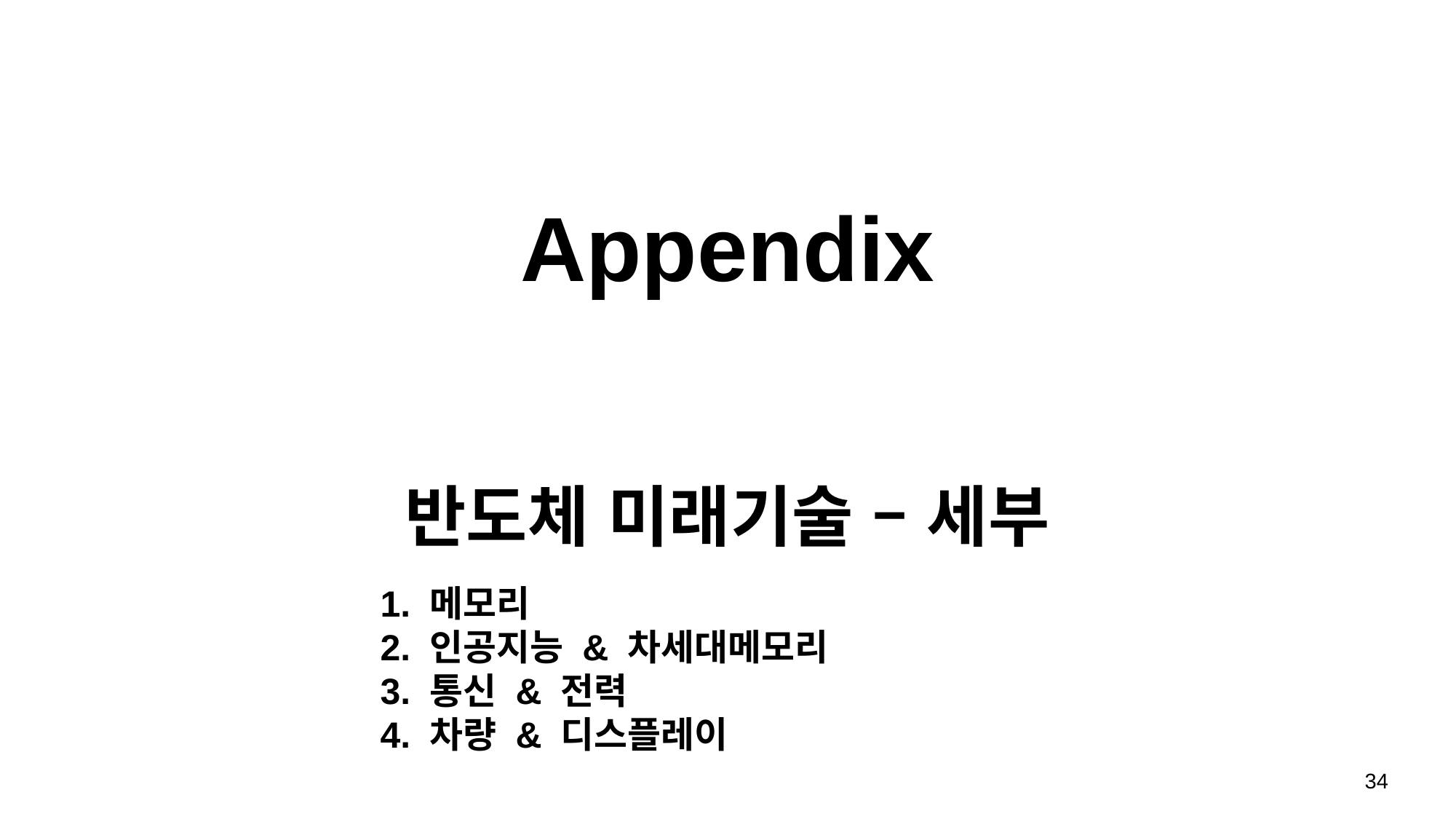

Appendix

반도체 미래기술 – 세부
1. 메모리
2. 인공지능 & 차세대메모리
3. 통신 & 전력
4. 차량 & 디스플레이